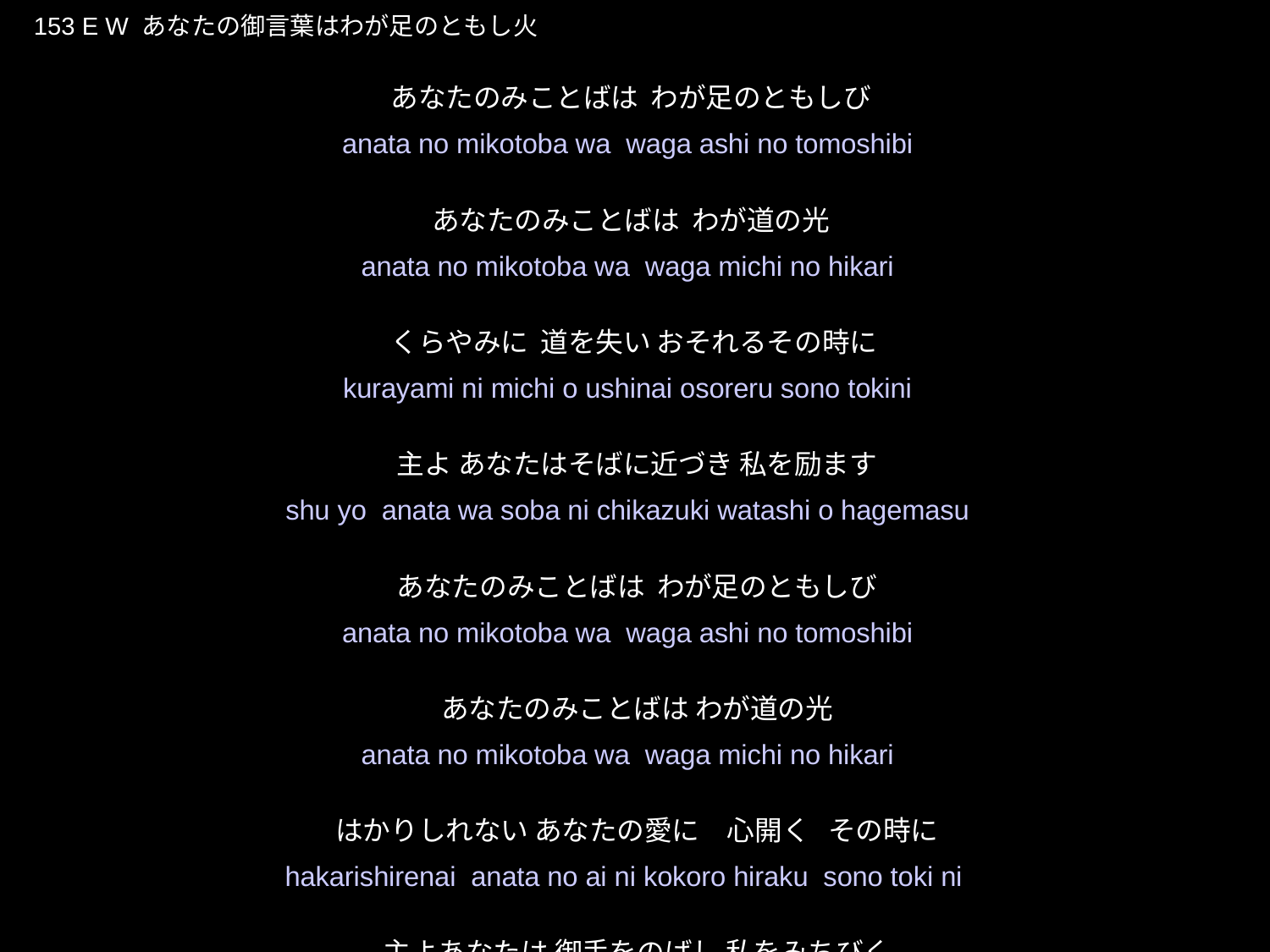

あなたのみことばはわがあしのともしび
★W
153 E W あなたの御言葉はわが足のともし火
あなたのみことばは  わが足のともしび
あなたのみことばは  わが道の光
くらやみに  道を失い おそれるその時に
主よ あなたはそばに近づき 私を励ます
あなたのみことばは  わが足のともしび
あなたのみことばは わが道の光
はかりしれない あなたの愛に　心開く   その時に
主よあなたは 御手をのばし 私をみちびく
★１
anata no mikotoba wa  waga ashi no tomoshibi
anata no mikotoba wa  waga michi no hikari
kurayami ni michi o ushinai osoreru sono tokini
shu yo  anata wa soba ni chikazuki watashi o hagemasu
anata no mikotoba wa  waga ashi no tomoshibi
anata no mikotoba wa  waga michi no hikari
hakarishirenai  anata no ai ni kokoro hiraku  sono toki ni
shu yo anata wa  mite o nobashi  watashi o michibiku